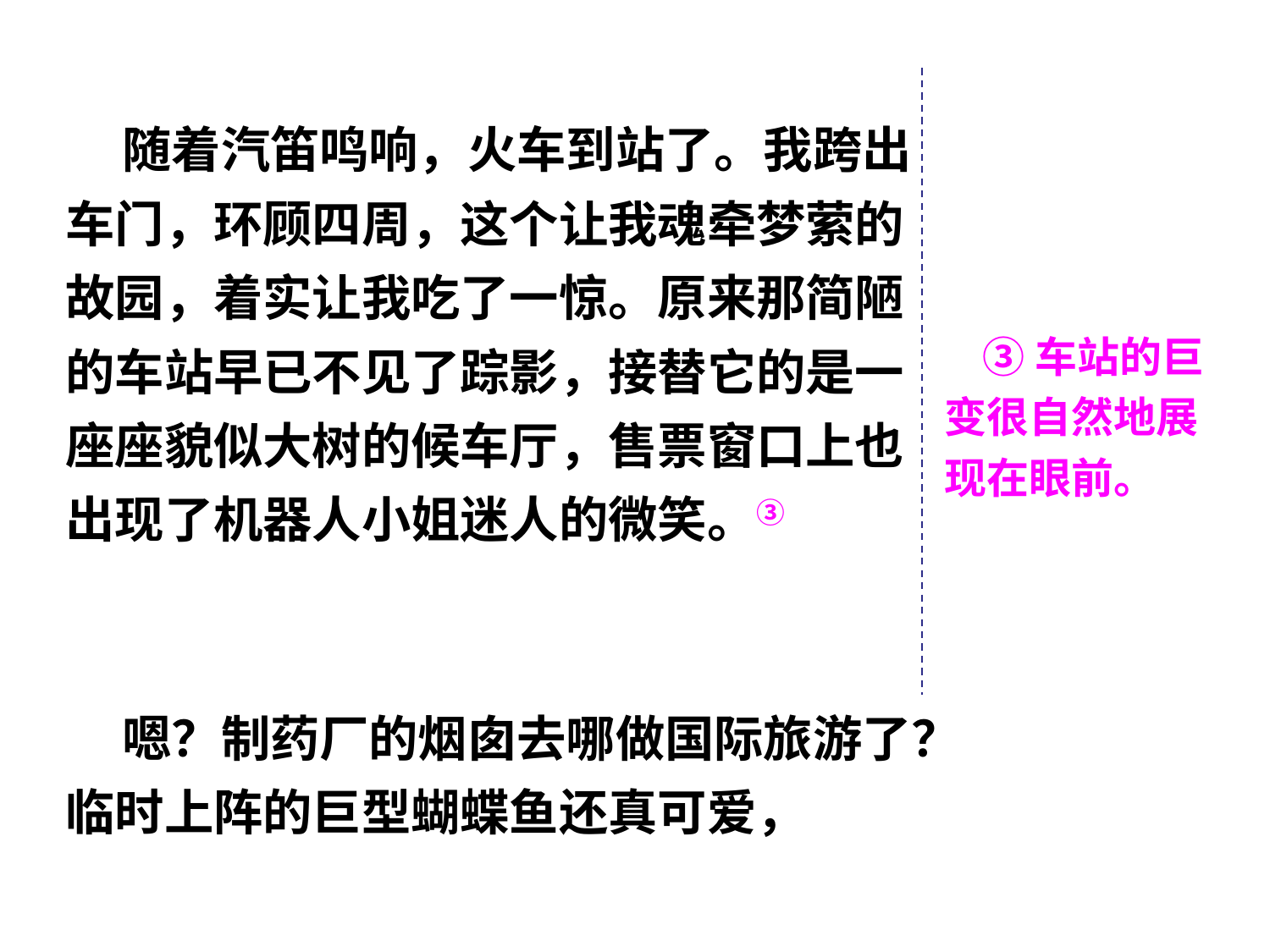

随着汽笛鸣响，火车到站了。我跨出车门，环顾四周，这个让我魂牵梦萦的故园，着实让我吃了一惊。原来那简陋的车站早已不见了踪影，接替它的是一座座貌似大树的候车厅，售票窗口上也出现了机器人小姐迷人的微笑。③
    ③车站的巨变很自然地展现在眼前。
    嗯？制药厂的烟囱去哪做国际旅游了？临时上阵的巨型蝴蝶鱼还真可爱，